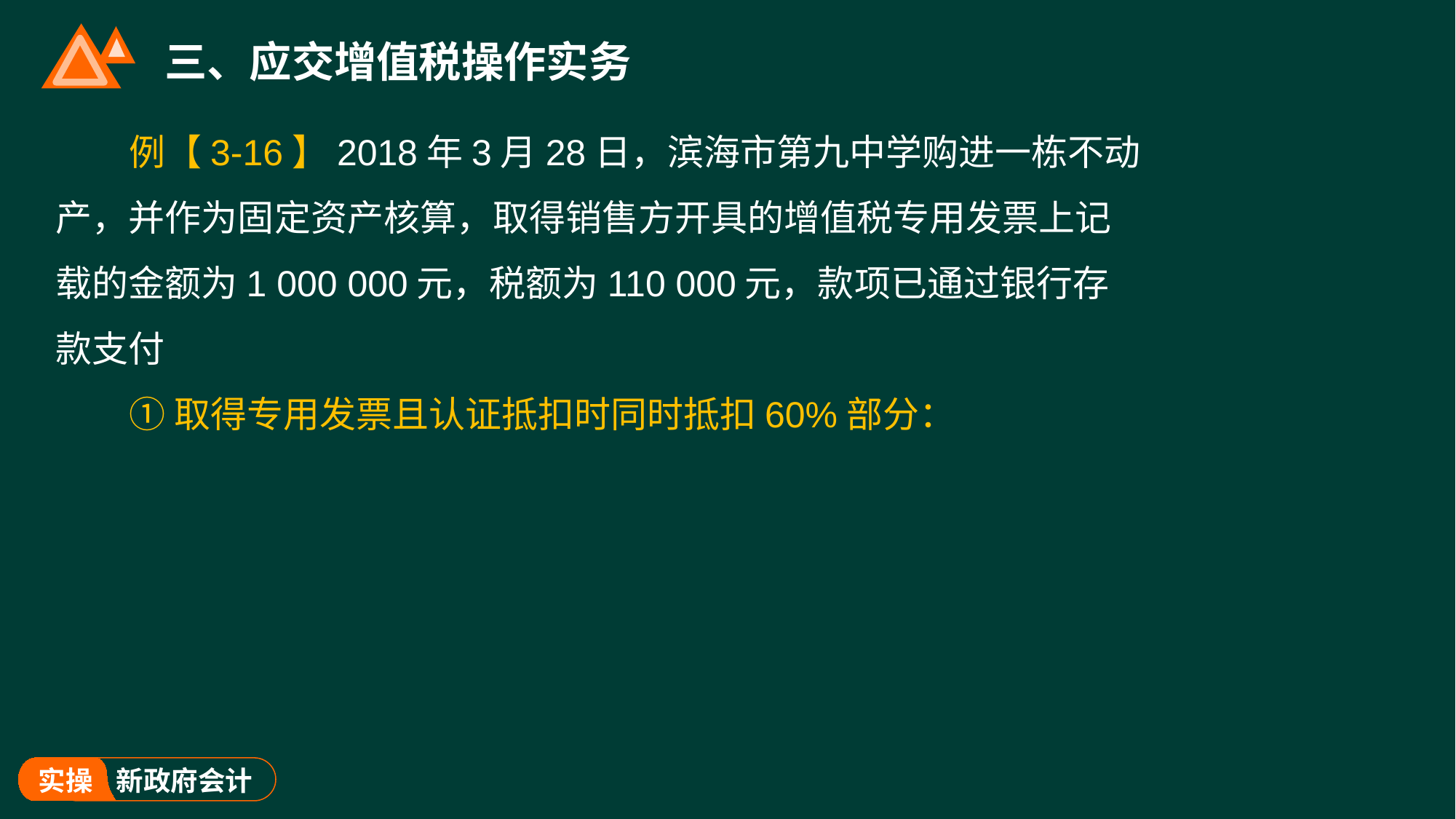

# 三、应交增值税操作实务
例【3-16】2018年3月28日，滨海市第九中学购进一栋不动产，并作为固定资产核算，取得销售方开具的增值税专用发票上记载的金额为1 000 000元，税额为110 000元，款项已通过银行存款支付
①取得专用发票且认证抵扣时同时抵扣60%部分：